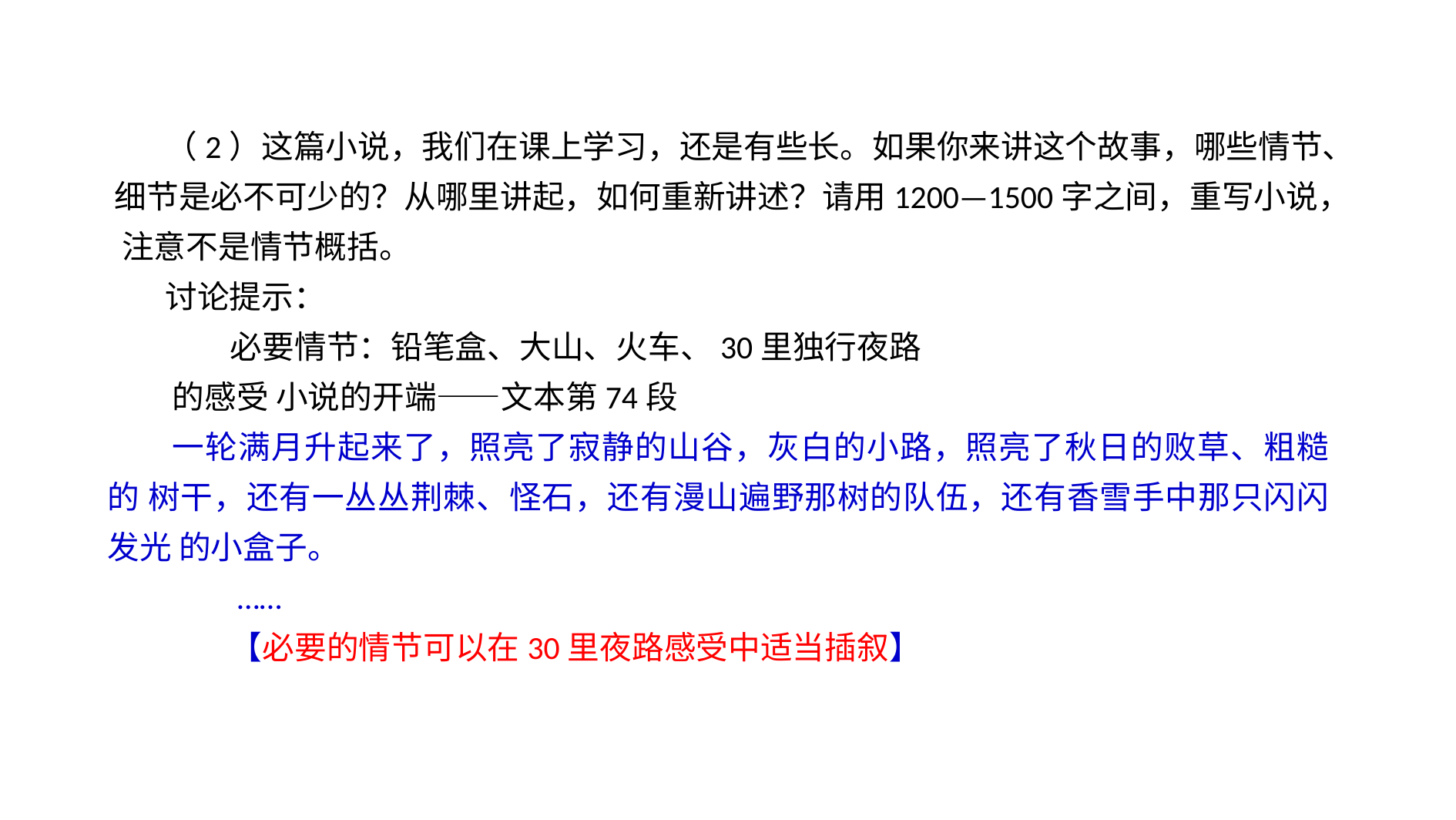

（2）这篇小说，我们在课上学习，还是有些长。如果你来讲这个故事，哪些情节、 细节是必不可少的？从哪里讲起，如何重新讲述？请用1200—1500字之间，重写小说，  注意不是情节概括。
讨论提示：
必要情节：铅笔盒、大山、火车、30里独行夜路的感受 小说的开端——文本第74段
一轮满月升起来了，照亮了寂静的山谷，灰白的小路，照亮了秋日的败草、粗糙的 树干，还有一丛丛荆棘、怪石，还有漫山遍野那树的队伍，还有香雪手中那只闪闪发光 的小盒子。
……
【必要的情节可以在30里夜路感受中适当插叙】